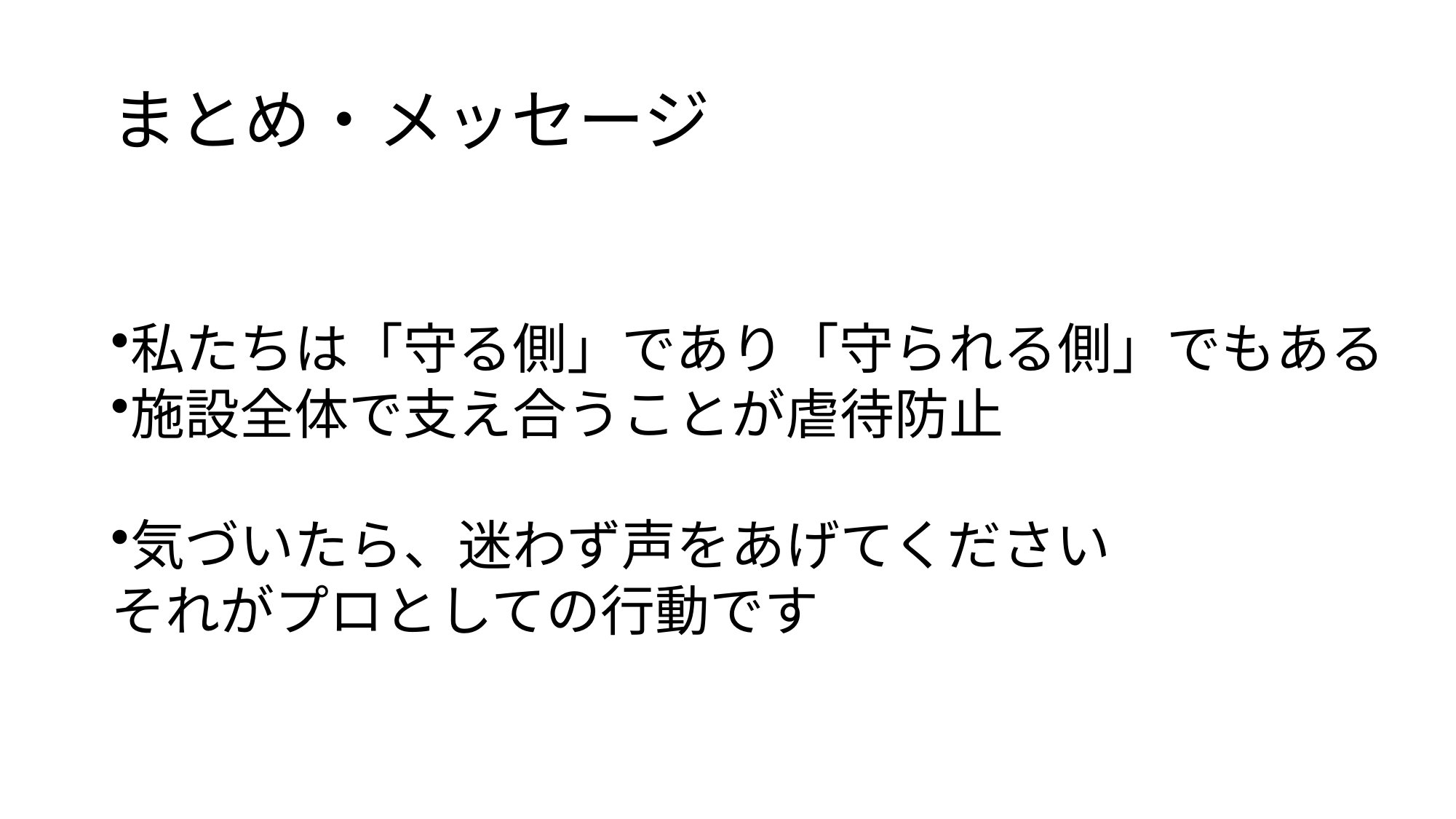

# まとめ・メッセージ
私たちは「守る側」であり「守られる側」でもある
施設全体で支え合うことが虐待防止

気づいたら、迷わず声をあげてください
それがプロとしての行動です